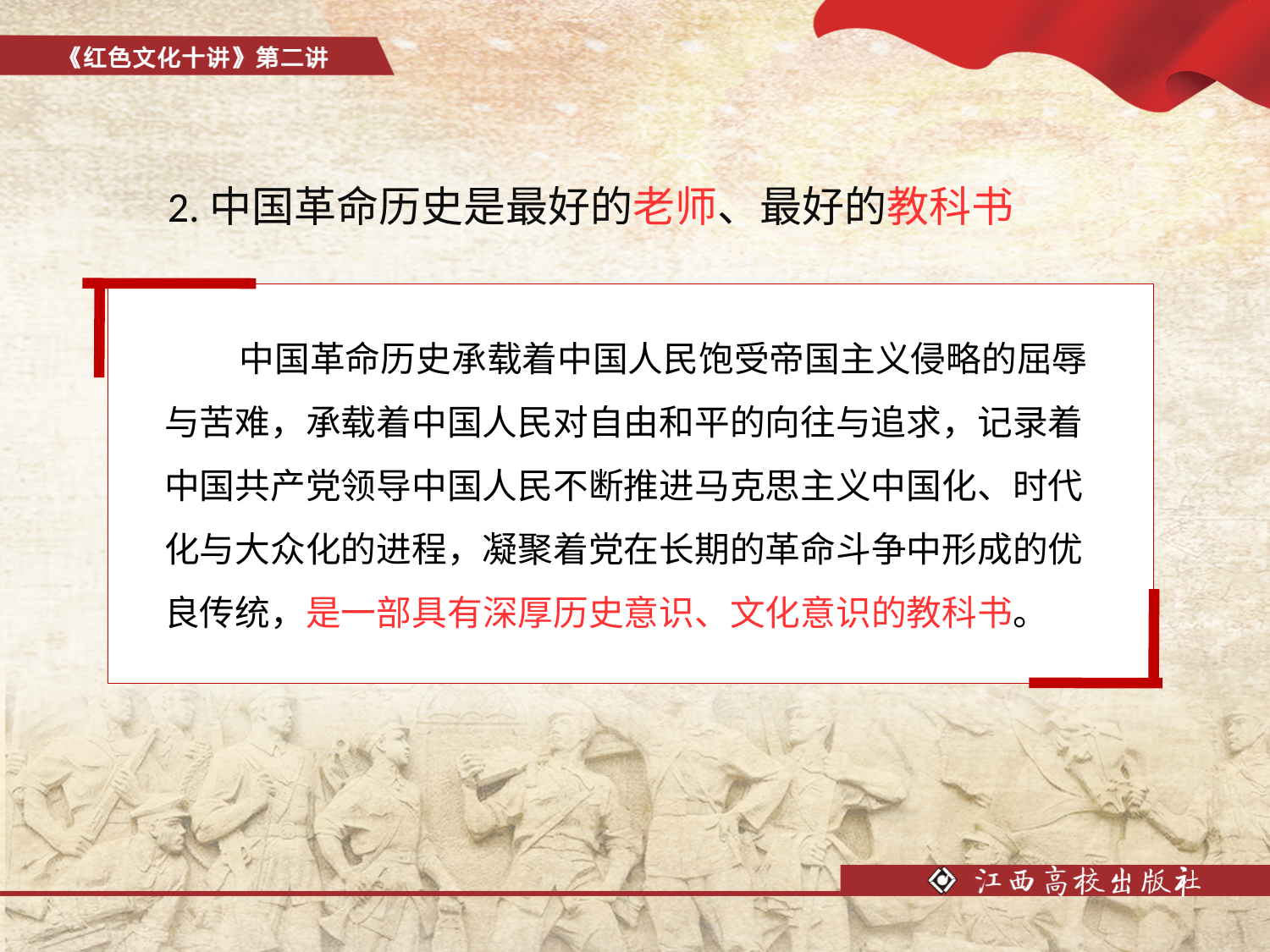

2.中国革命历史是最好的老师、最好的教科书

中国革命历史承载着中国人民饱受帝国主义侵略的屈辱与苦难，承载着中国人民对自由和平的向往与追求，记录着中国共产党领导中国人民不断推进马克思主义中国化、时代化与大众化的进程，凝聚着党在长期的革命斗争中形成的优良传统，是一部具有深厚历史意识、文化意识的教科书。